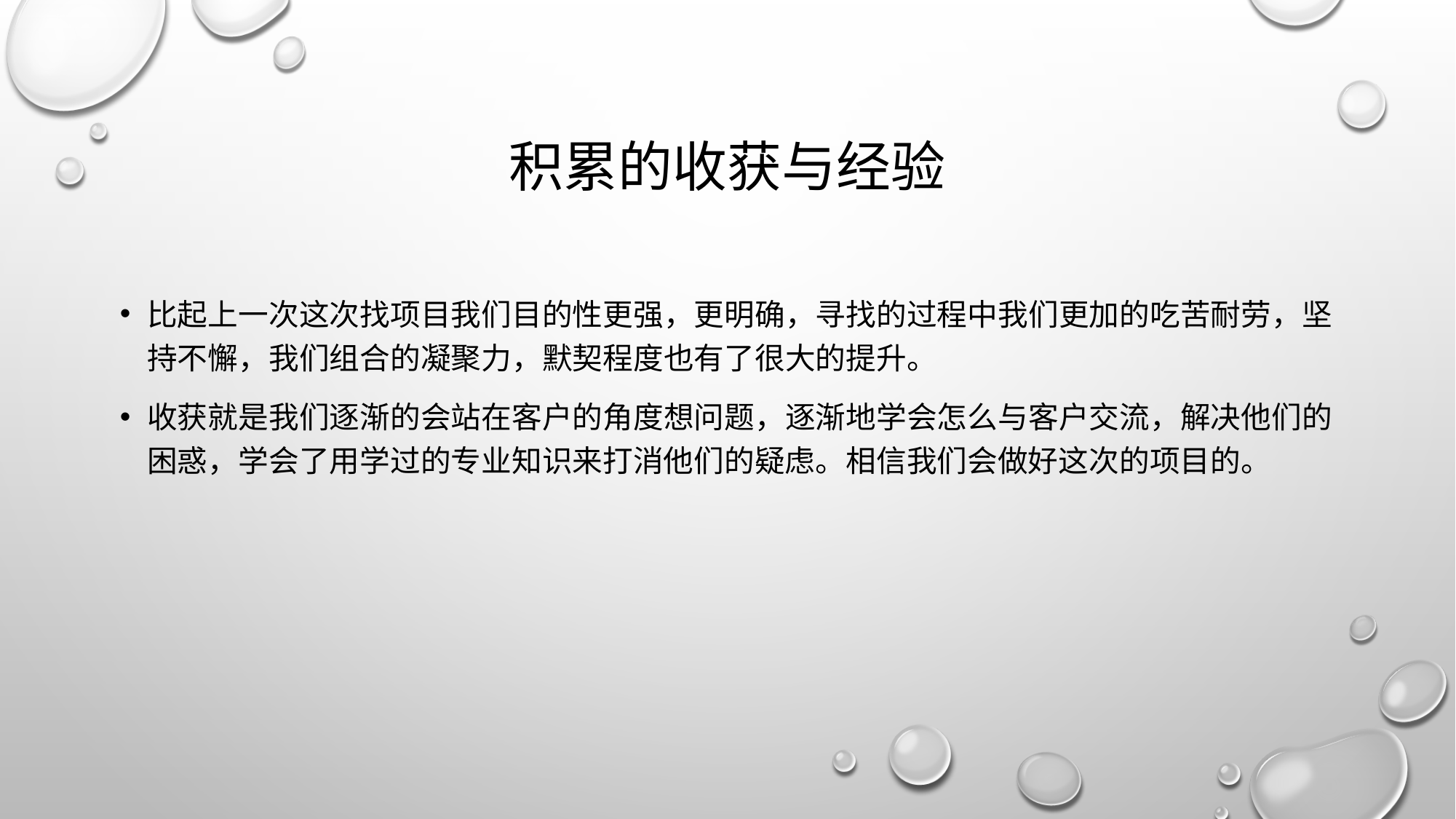

# 积累的收获与经验
比起上一次这次找项目我们目的性更强，更明确，寻找的过程中我们更加的吃苦耐劳，坚持不懈，我们组合的凝聚力，默契程度也有了很大的提升。
收获就是我们逐渐的会站在客户的角度想问题，逐渐地学会怎么与客户交流，解决他们的困惑，学会了用学过的专业知识来打消他们的疑虑。相信我们会做好这次的项目的。